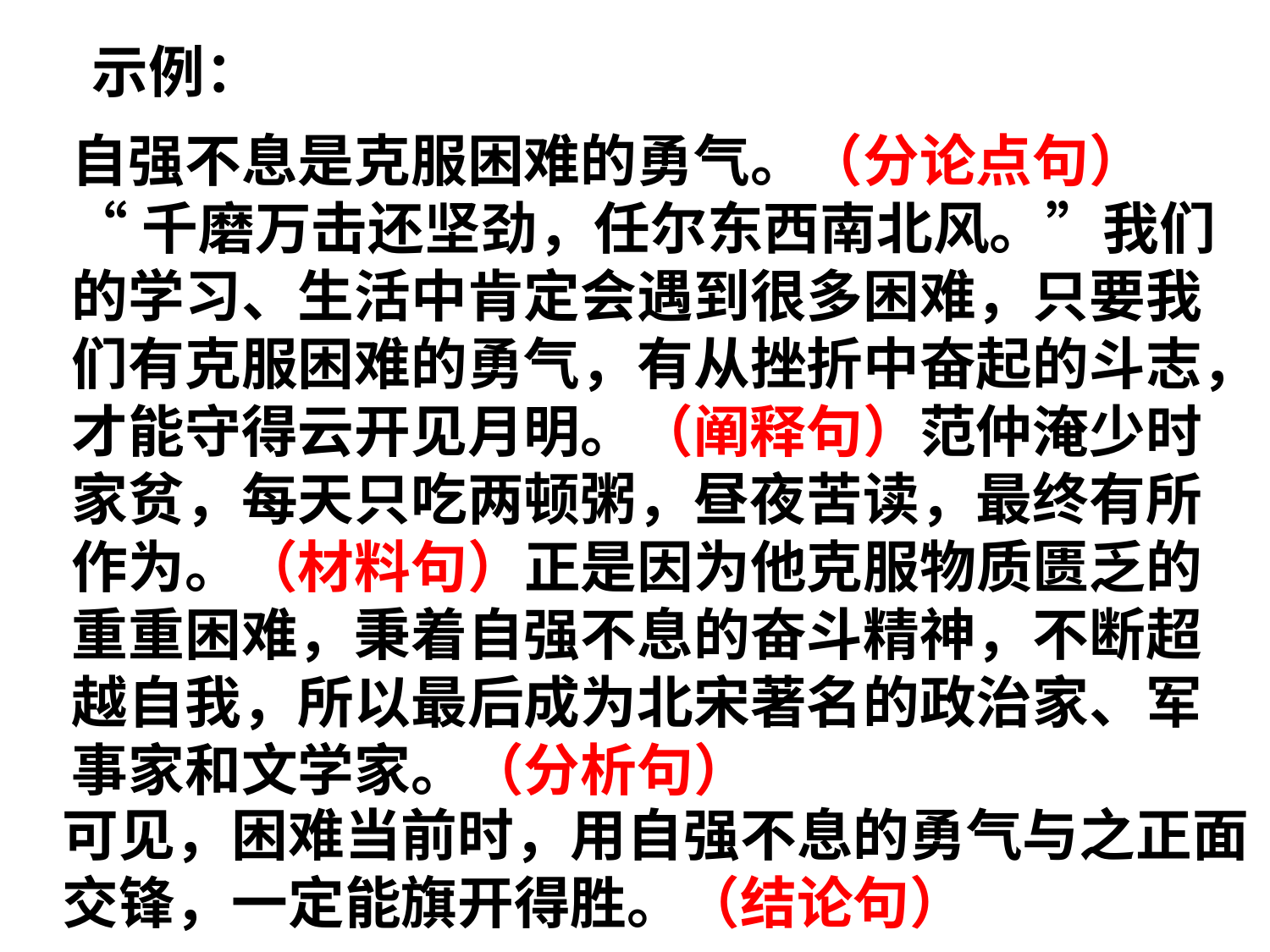

示例：
自强不息是克服困难的勇气。（分论点句）
“千磨万击还坚劲，任尔东西南北风。”我们的学习、生活中肯定会遇到很多困难，只要我们有克服困难的勇气，有从挫折中奋起的斗志，才能守得云开见月明。（阐释句）范仲淹少时家贫，每天只吃两顿粥，昼夜苦读，最终有所作为。（材料句）正是因为他克服物质匮乏的重重困难，秉着自强不息的奋斗精神，不断超越自我，所以最后成为北宋著名的政治家、军事家和文学家。（分析句）
可见，困难当前时，用自强不息的勇气与之正面交锋，一定能旗开得胜。（结论句）